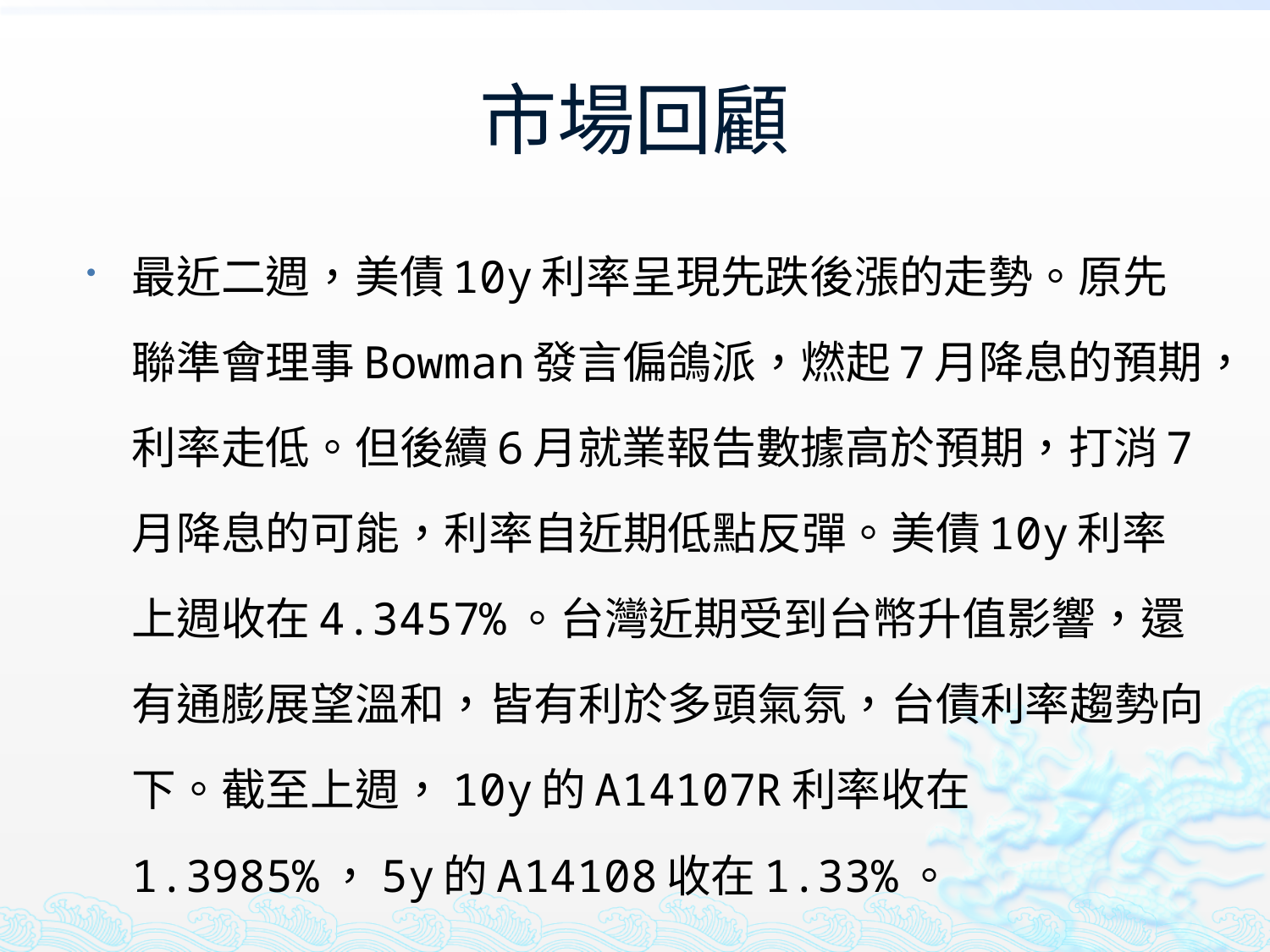

# 市場回顧
最近二週，美債10y利率呈現先跌後漲的走勢。原先聯準會理事Bowman發言偏鴿派，燃起7月降息的預期，利率走低。但後續6月就業報告數據高於預期，打消7月降息的可能，利率自近期低點反彈。美債10y利率上週收在4.3457%。台灣近期受到台幣升值影響，還有通膨展望溫和，皆有利於多頭氣氛，台債利率趨勢向下。截至上週，10y的A14107R利率收在1.3985%，5y的A14108收在1.33%。